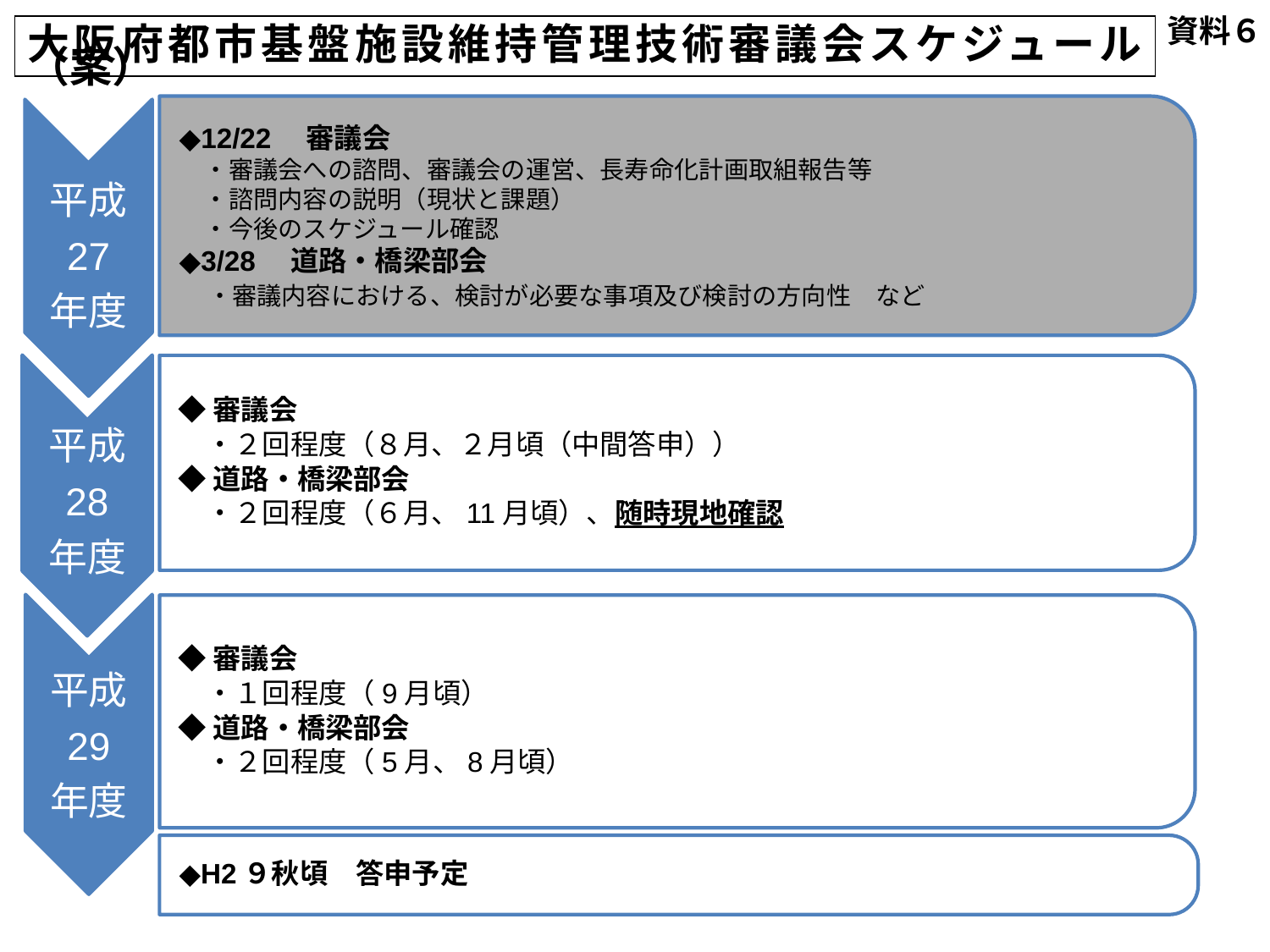

資料６

大阪府都市基盤施設維持管理技術審議会スケジュール（案）

◆12/22　審議会
　・審議会への諮問、審議会の運営、長寿命化計画取組報告等
　・諮問内容の説明（現状と課題）
　・今後のスケジュール確認
◆3/28　道路・橋梁部会
　・審議内容における、検討が必要な事項及び検討の方向性　など
平成
27
年度

平成
28
年度

◆審議会
　・２回程度（８月、２月頃（中間答申））
◆道路・橋梁部会
　・２回程度（６月、11月頃）、随時現地確認
平成
29
年度

◆審議会
　・１回程度（9月頃）
◆道路・橋梁部会
　・２回程度（5月、8月頃）

◆H2９秋頃　答申予定